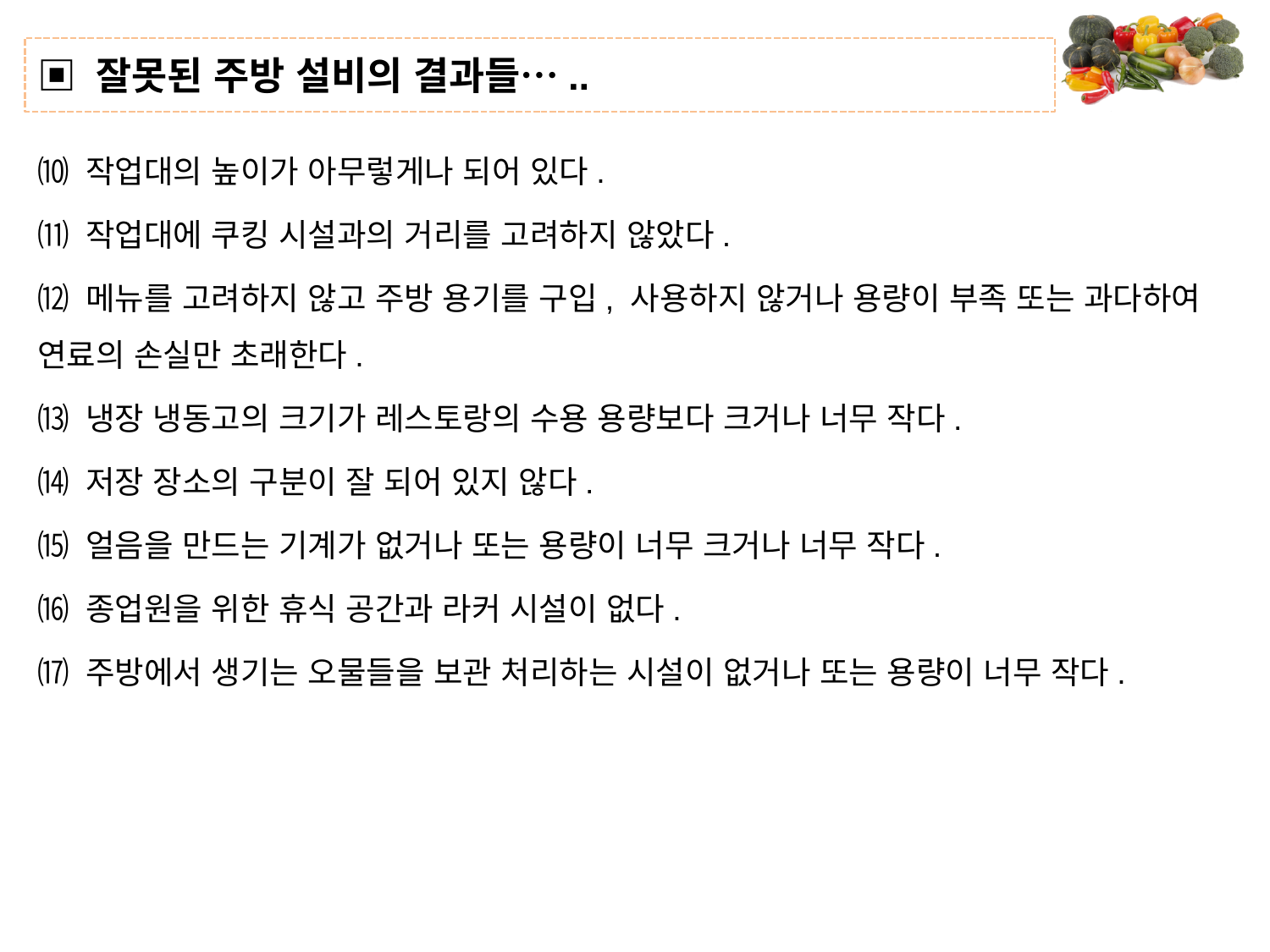

# ▣ 잘못된 주방 설비의 결과들…..
⑽ 작업대의 높이가 아무렇게나 되어 있다.
⑾ 작업대에 쿠킹 시설과의 거리를 고려하지 않았다.
⑿ 메뉴를 고려하지 않고 주방 용기를 구입, 사용하지 않거나 용량이 부족 또는 과다하여 연료의 손실만 초래한다.
⒀ 냉장 냉동고의 크기가 레스토랑의 수용 용량보다 크거나 너무 작다.
⒁ 저장 장소의 구분이 잘 되어 있지 않다.
⒂ 얼음을 만드는 기계가 없거나 또는 용량이 너무 크거나 너무 작다.
⒃ 종업원을 위한 휴식 공간과 라커 시설이 없다.
⒄ 주방에서 생기는 오물들을 보관 처리하는 시설이 없거나 또는 용량이 너무 작다.